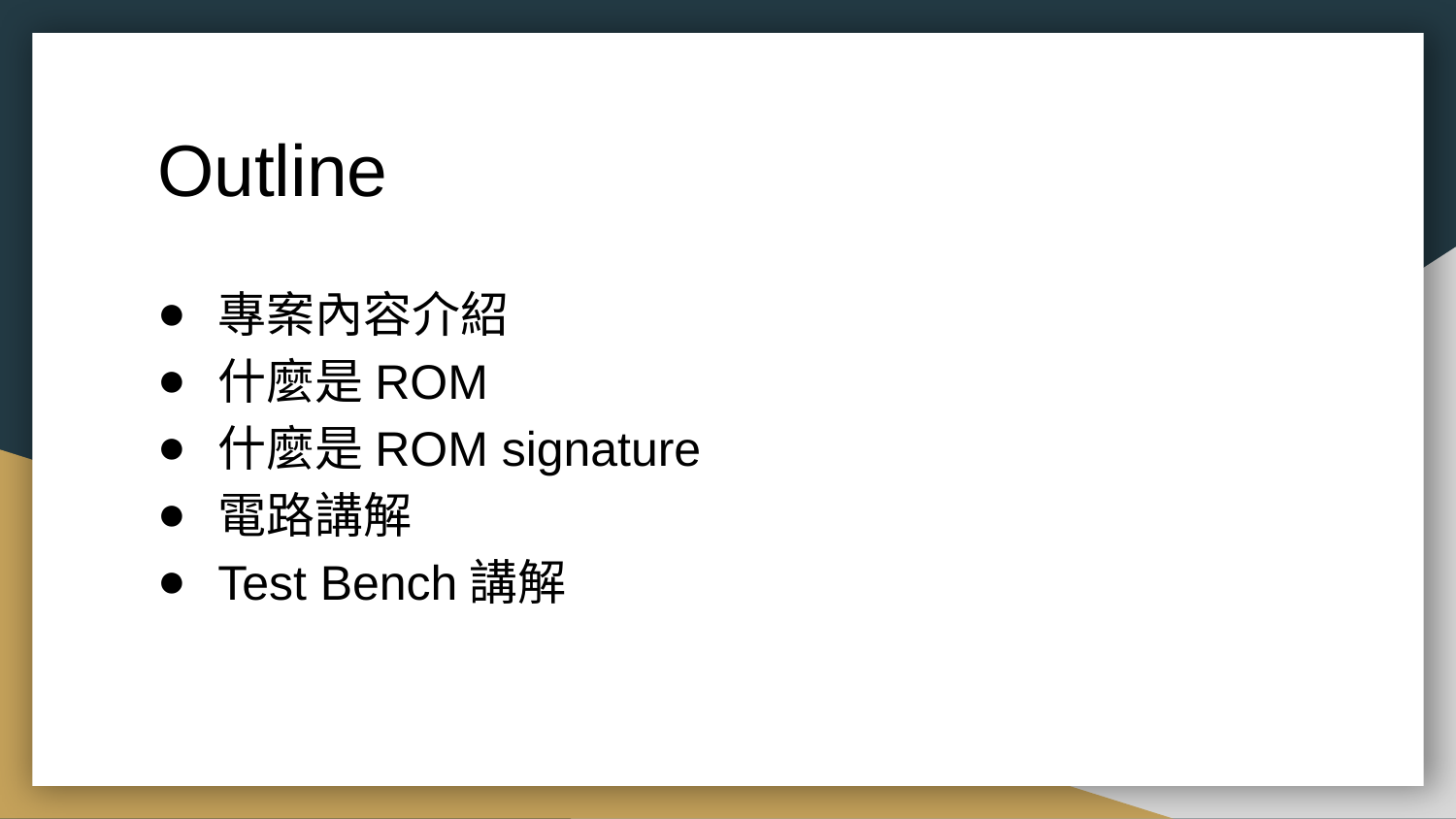

# Outline
專案內容介紹
什麼是ROM
什麼是ROM signature
電路講解
Test Bench講解